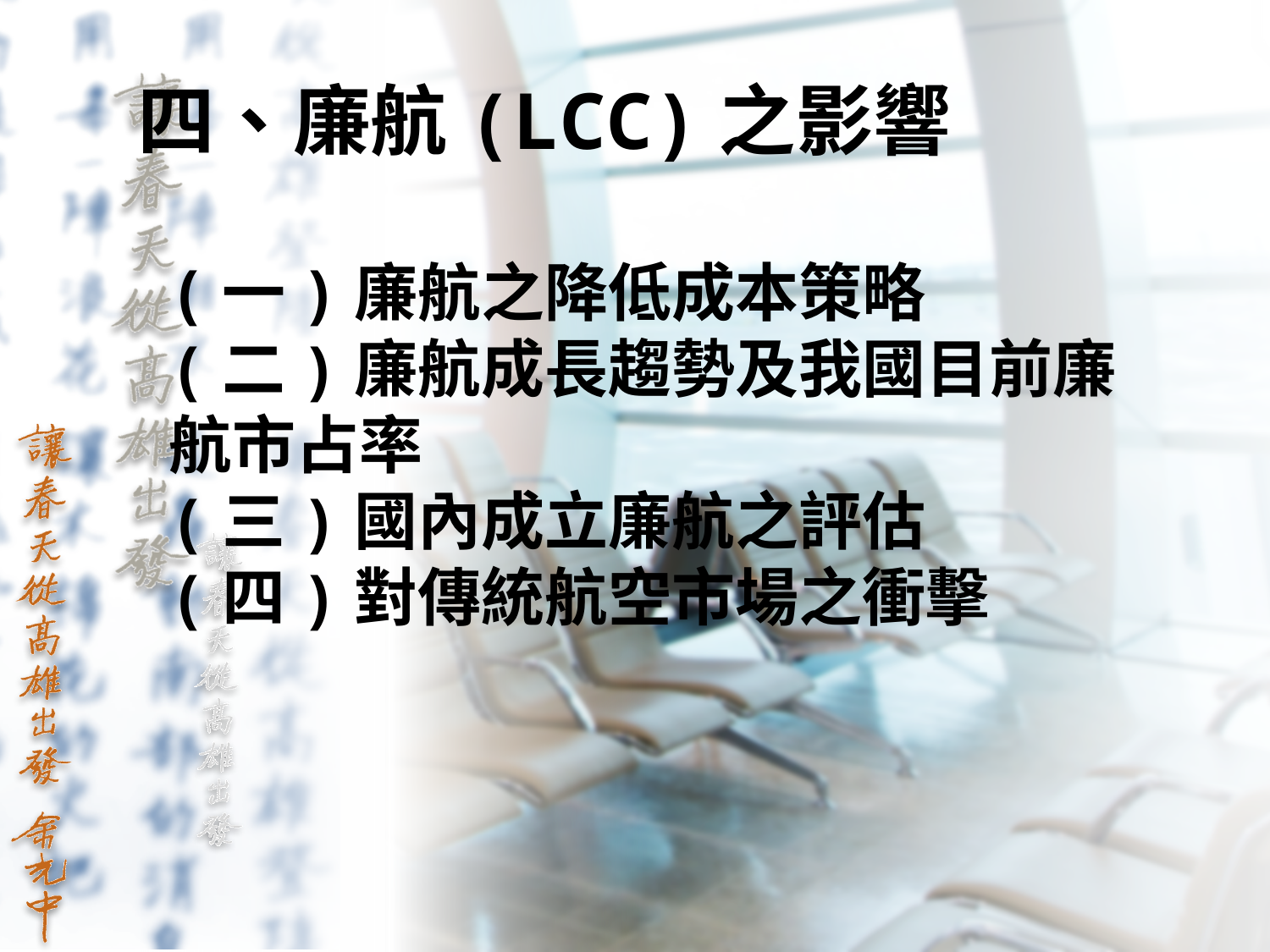

# 四、廉航(LCC)之影響
(一)廉航之降低成本策略
(二)廉航成長趨勢及我國目前廉航市占率
(三)國內成立廉航之評估
(四)對傳統航空市場之衝擊